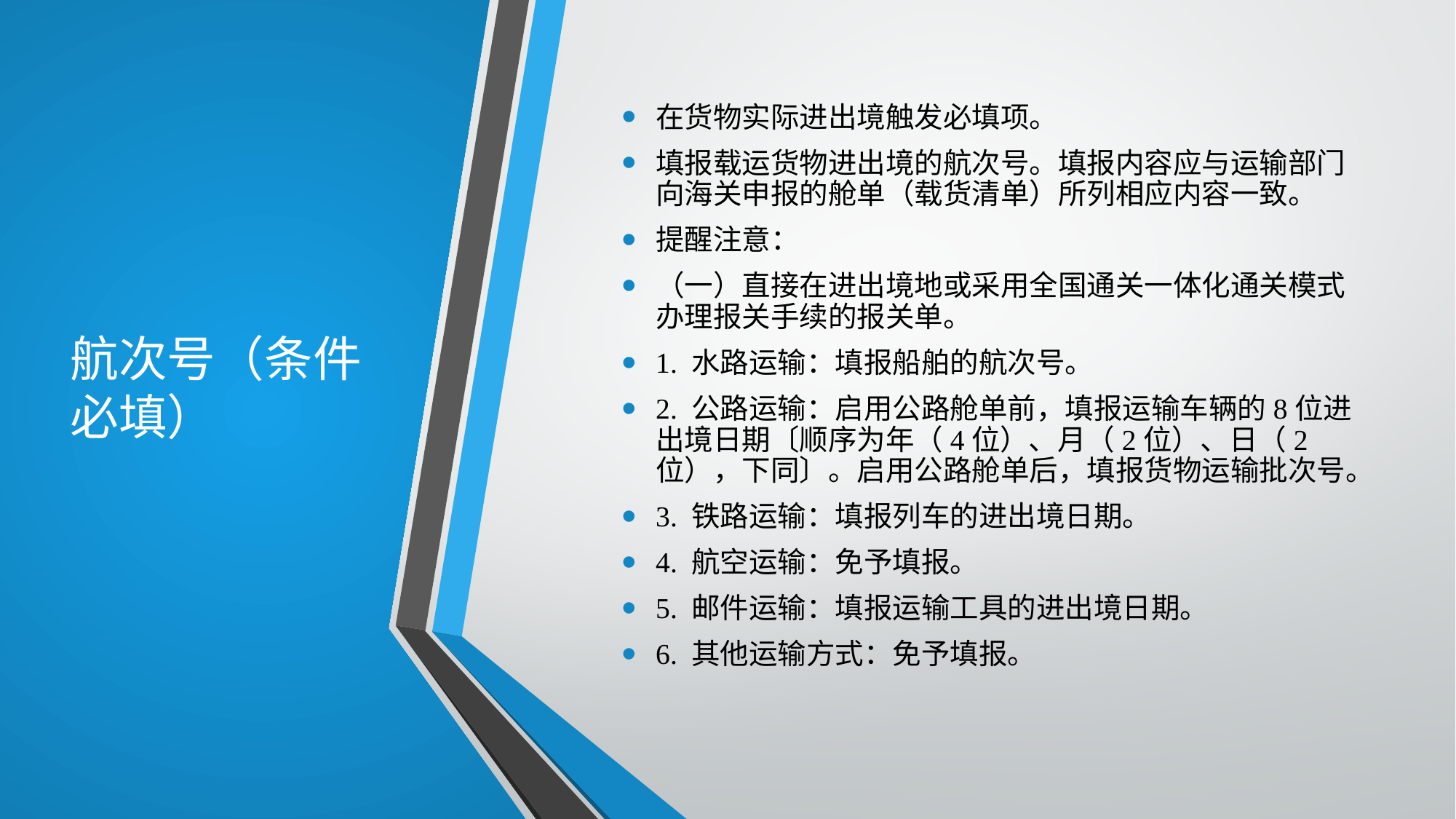

# 航次号（条件必填）
在货物实际进出境触发必填项。
填报载运货物进出境的航次号。填报内容应与运输部门向海关申报的舱单（载货清单）所列相应内容一致。
提醒注意：
（一）直接在进出境地或采用全国通关一体化通关模式办理报关手续的报关单。
1. 水路运输：填报船舶的航次号。
2. 公路运输：启用公路舱单前，填报运输车辆的8位进出境日期〔顺序为年（4位）、月（2位）、日（2位），下同〕。启用公路舱单后，填报货物运输批次号。
3. 铁路运输：填报列车的进出境日期。
4. 航空运输：免予填报。
5. 邮件运输：填报运输工具的进出境日期。
6. 其他运输方式：免予填报。